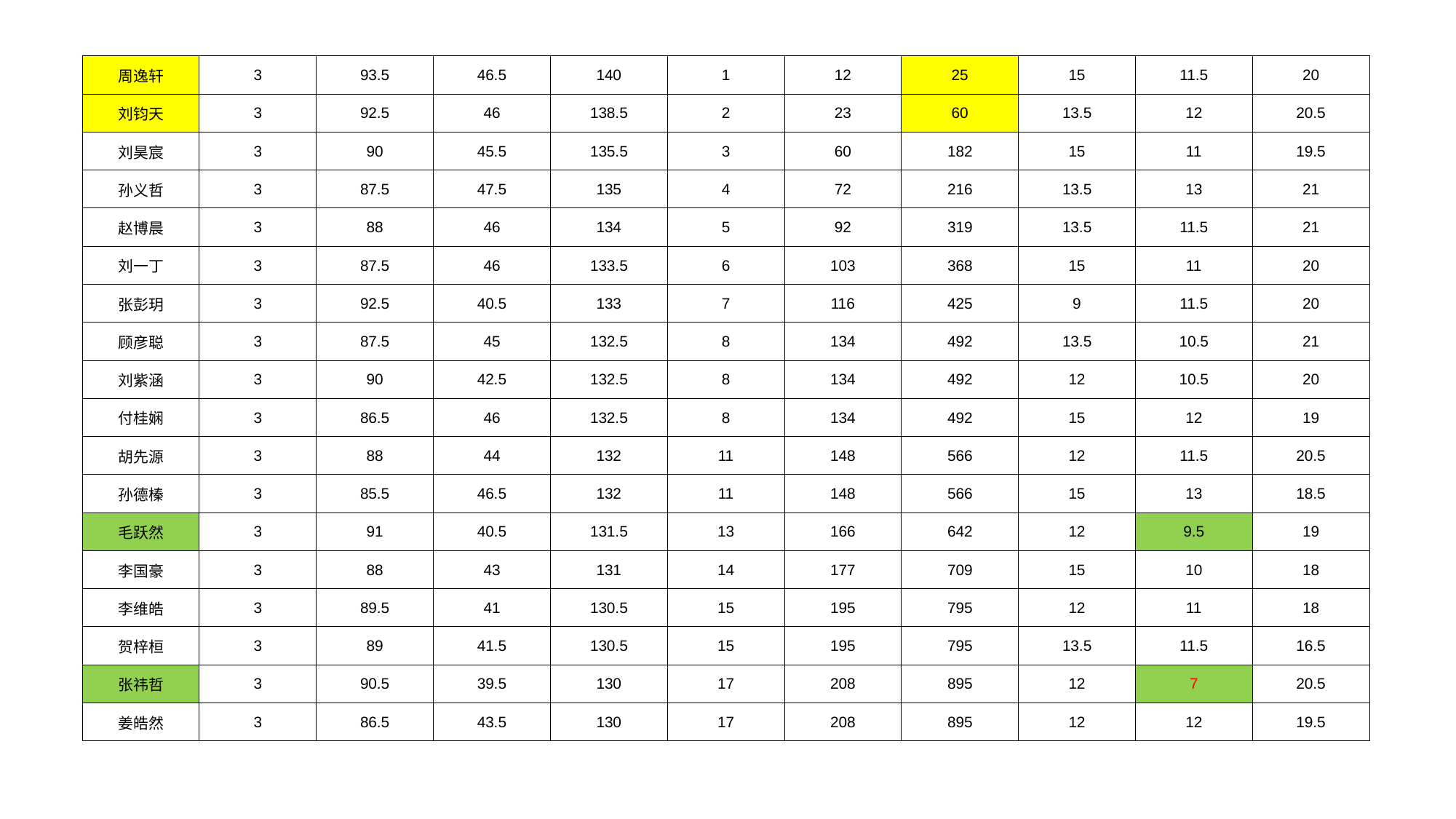

| 周逸轩 | 3 | 93.5 | 46.5 | 140 | 1 | 12 | 25 | 15 | 11.5 | 20 |
| --- | --- | --- | --- | --- | --- | --- | --- | --- | --- | --- |
| 刘钧天 | 3 | 92.5 | 46 | 138.5 | 2 | 23 | 60 | 13.5 | 12 | 20.5 |
| 刘昊宸 | 3 | 90 | 45.5 | 135.5 | 3 | 60 | 182 | 15 | 11 | 19.5 |
| 孙义哲 | 3 | 87.5 | 47.5 | 135 | 4 | 72 | 216 | 13.5 | 13 | 21 |
| 赵博晨 | 3 | 88 | 46 | 134 | 5 | 92 | 319 | 13.5 | 11.5 | 21 |
| 刘一丁 | 3 | 87.5 | 46 | 133.5 | 6 | 103 | 368 | 15 | 11 | 20 |
| 张彭玥 | 3 | 92.5 | 40.5 | 133 | 7 | 116 | 425 | 9 | 11.5 | 20 |
| 顾彦聪 | 3 | 87.5 | 45 | 132.5 | 8 | 134 | 492 | 13.5 | 10.5 | 21 |
| 刘紫涵 | 3 | 90 | 42.5 | 132.5 | 8 | 134 | 492 | 12 | 10.5 | 20 |
| 付桂娴 | 3 | 86.5 | 46 | 132.5 | 8 | 134 | 492 | 15 | 12 | 19 |
| 胡先源 | 3 | 88 | 44 | 132 | 11 | 148 | 566 | 12 | 11.5 | 20.5 |
| 孙德榛 | 3 | 85.5 | 46.5 | 132 | 11 | 148 | 566 | 15 | 13 | 18.5 |
| 毛跃然 | 3 | 91 | 40.5 | 131.5 | 13 | 166 | 642 | 12 | 9.5 | 19 |
| 李国豪 | 3 | 88 | 43 | 131 | 14 | 177 | 709 | 15 | 10 | 18 |
| 李维皓 | 3 | 89.5 | 41 | 130.5 | 15 | 195 | 795 | 12 | 11 | 18 |
| 贺梓桓 | 3 | 89 | 41.5 | 130.5 | 15 | 195 | 795 | 13.5 | 11.5 | 16.5 |
| 张祎哲 | 3 | 90.5 | 39.5 | 130 | 17 | 208 | 895 | 12 | 7 | 20.5 |
| 姜皓然 | 3 | 86.5 | 43.5 | 130 | 17 | 208 | 895 | 12 | 12 | 19.5 |